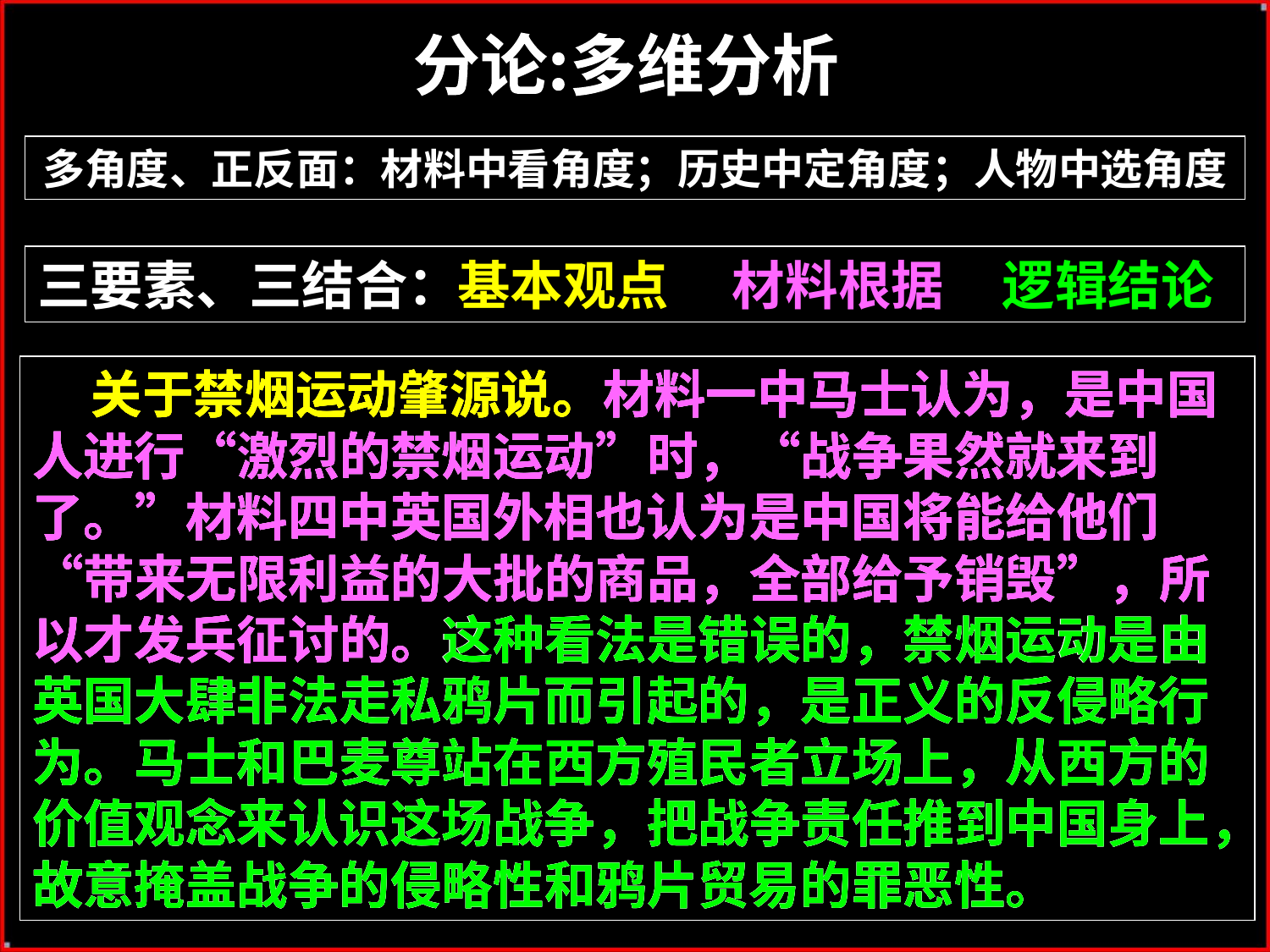

分论:多维分析
多角度、正反面：材料中看角度；历史中定角度；人物中选角度
三要素、三结合：
基本观点
材料根据
逻辑结论
    关于禁烟运动肇源说。材料一中马士认为，是中国人进行“激烈的禁烟运动”时，“战争果然就来到了。”材料四中英国外相也认为是中国将能给他们“带来无限利益的大批的商品，全部给予销毁”，所以才发兵征讨的。这种看法是错误的，禁烟运动是由英国大肆非法走私鸦片而引起的，是正义的反侵略行为。马士和巴麦尊站在西方殖民者立场上，从西方的价值观念来认识这场战争，把战争责任推到中国身上，故意掩盖战争的侵略性和鸦片贸易的罪恶性。
    关于禁烟运动肇源说。材料一中马士认为，是中国人进行“激烈的禁烟运动”时，“战争果然就来到了。”材料四中英国外相也认为是中国将能给他们“带来无限利益的大批的商品，全部给予销毁”，所以才发兵征讨的。这种看法是错误的，禁烟运动是由英国大肆非法走私鸦片而引起的，是正义的反侵略行为。马士和巴麦尊站在西方殖民者立场上，从西方的价值观念来认识这场战争，把战争责任推到中国身上，故意掩盖战争的侵略性和鸦片贸易的罪恶性。
    关于禁烟运动肇源说。材料一中马士认为，是中国人进行“激烈的禁烟运动”时，“战争果然就来到了。”材料四中英国外相也认为是中国将能给他们“带来无限利益的大批的商品，全部给予销毁”，所以才发兵征讨的。这种看法是错误的，禁烟运动是由英国大肆非法走私鸦片而引起的，是正义的反侵略行为。马士和巴麦尊站在西方殖民者立场上，从西方的价值观念来认识这场战争，把战争责任推到中国身上，故意掩盖战争的侵略性和鸦片贸易的罪恶性。
    关于禁烟运动肇源说。材料一中马士认为，是中国人进行“激烈的禁烟运动”时，“战争果然就来到了。”材料四中英国外相也认为是中国将能给他们“带来无限利益的大批的商品，全部给予销毁”，所以才发兵征讨的。这种看法是错误的，禁烟运动是由英国大肆非法走私鸦片而引起的，是正义的反侵略行为。马士和巴麦尊站在西方殖民者立场上，从西方的价值观念来认识这场战争，把战争责任推到中国身上，故意掩盖战争的侵略性和鸦片贸易的罪恶性。